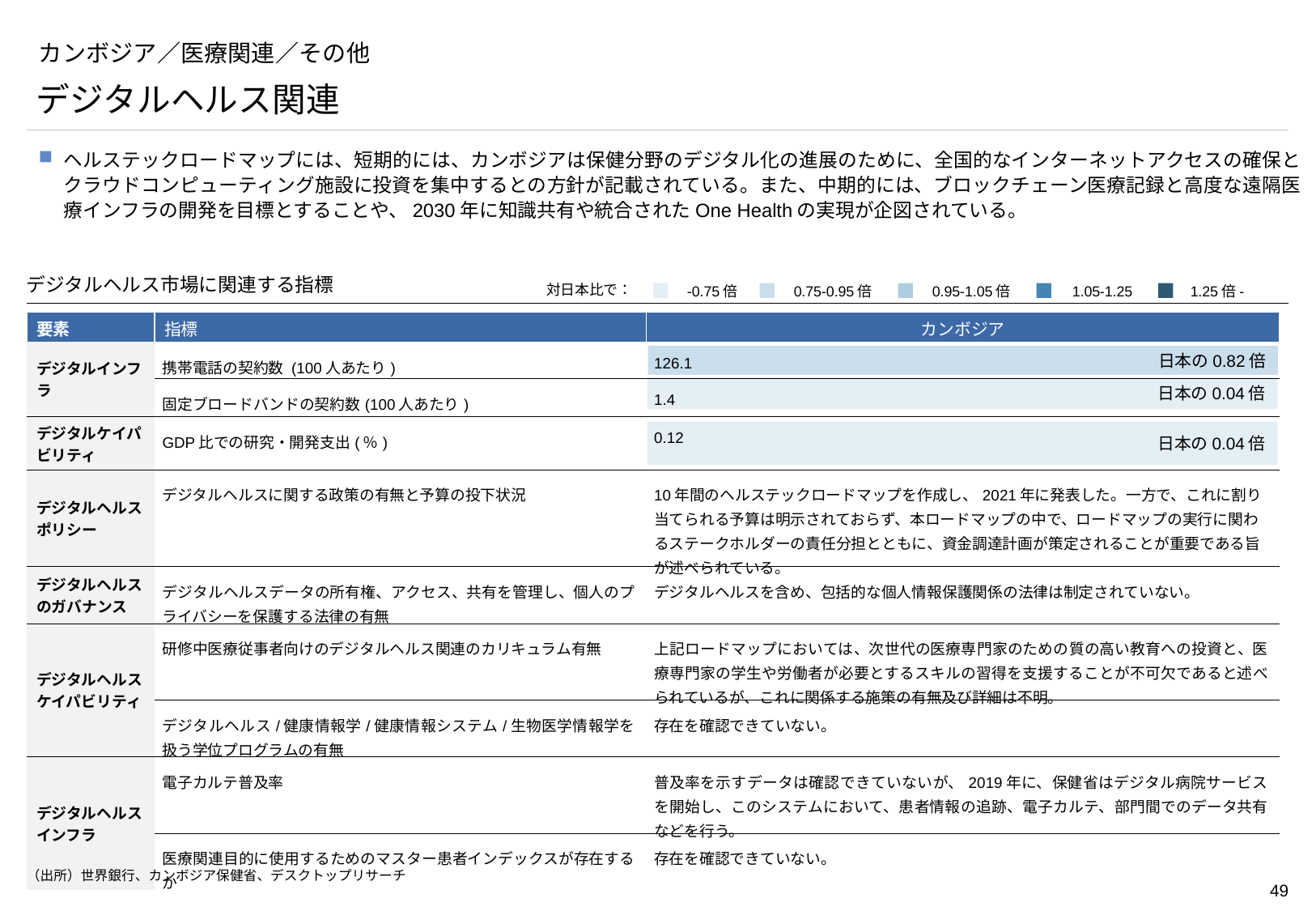

# カンボジア／医療関連／その他
デジタルヘルス関連
ヘルステックロードマップには、短期的には、カンボジアは保健分野のデジタル化の進展のために、全国的なインターネットアクセスの確保とクラウドコンピューティング施設に投資を集中するとの方針が記載されている。また、中期的には、ブロックチェーン医療記録と高度な遠隔医療インフラの開発を目標とすることや、2030年に知識共有や統合されたOne Healthの実現が企図されている。
デジタルヘルス市場に関連する指標
対日本比で：
-0.75倍

0.75-0.95倍

0.95-1.05倍

1.05-1.25

1.25倍-

| 要素 | 指標 | カンボジア |
| --- | --- | --- |
| デジタルインフラ | 携帯電話の契約数 (100人あたり) | 126.1 |
| デジタルケイパビリティ | 固定ブロードバンドの契約数(100人あたり) | 1.4 |
| デジタルケイパビリティ | GDP比での研究・開発支出(％) | 0.12 |
| デジタルヘルスポリシー | デジタルヘルスに関する政策の有無と予算の投下状況 | 10年間のヘルステックロードマップを作成し、2021年に発表した。一方で、これに割り当てられる予算は明示されておらず、本ロードマップの中で、ロードマップの実行に関わるステークホルダーの責任分担とともに、資金調達計画が策定されることが重要である旨が述べられている。 |
| デジタルヘルスのガバナンス | デジタルヘルスデータの所有権、アクセス、共有を管理し、個人のプライバシーを保護する法律の有無 | デジタルヘルスを含め、包括的な個人情報保護関係の法律は制定されていない。 |
| デジタルヘルスケイパビリティ | 研修中医療従事者向けのデジタルヘルス関連のカリキュラム有無 | 上記ロードマップにおいては、次世代の医療専門家のための質の高い教育への投資と、医療専門家の学生や労働者が必要とするスキルの習得を支援することが不可欠であると述べられているが、これに関係する施策の有無及び詳細は不明。 |
|  | デジタルヘルス/健康情報学/健康情報システム/生物医学情報学を扱う学位プログラムの有無 | 存在を確認できていない。 |
| デジタルヘルスインフラ | 電子カルテ普及率 | 普及率を示すデータは確認できていないが、2019年に、保健省はデジタル病院サービスを開始し、このシステムにおいて、患者情報の追跡、電子カルテ、部門間でのデータ共有などを行う。 |
|  | 医療関連目的に使用するためのマスター患者インデックスが存在するか | 存在を確認できていない。 |
日本の0.82倍
日本の0.04倍
日本の0.04倍
（出所）世界銀行、カンボジア保健省、デスクトップリサーチ